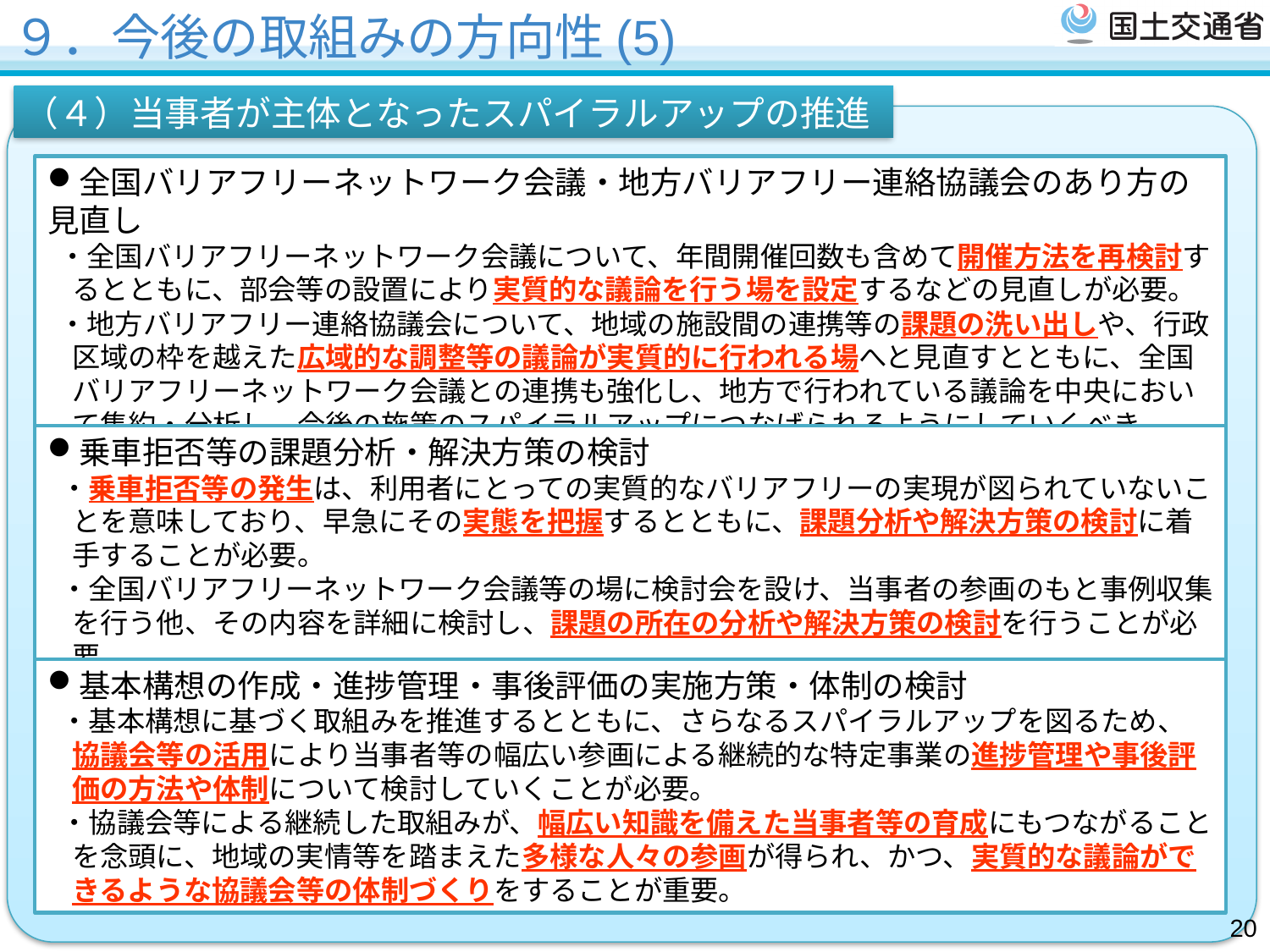

９．今後の取組みの方向性(5)
（４）当事者が主体となったスパイラルアップの推進

全国バリアフリーネットワーク会議・地方バリアフリー連絡協議会のあり方の見直し
・全国バリアフリーネットワーク会議について、年間開催回数も含めて開催方法を再検討するとともに、部会等の設置により実質的な議論を行う場を設定するなどの見直しが必要。
・地方バリアフリー連絡協議会について、地域の施設間の連携等の課題の洗い出しや、行政区域の枠を越えた広域的な調整等の議論が実質的に行われる場へと見直すとともに、全国バリアフリーネットワーク会議との連携も強化し、地方で行われている議論を中央において集約・分析し、今後の施策のスパイラルアップにつなげられるようにしていくべき。
乗車拒否等の課題分析・解決方策の検討
・乗車拒否等の発生は、利用者にとっての実質的なバリアフリーの実現が図られていないことを意味しており、早急にその実態を把握するとともに、課題分析や解決方策の検討に着手することが必要。
・全国バリアフリーネットワーク会議等の場に検討会を設け、当事者の参画のもと事例収集を行う他、その内容を詳細に検討し、課題の所在の分析や解決方策の検討を行うことが必要。
基本構想の作成・進捗管理・事後評価の実施方策・体制の検討
・基本構想に基づく取組みを推進するとともに、さらなるスパイラルアップを図るため、協議会等の活用により当事者等の幅広い参画による継続的な特定事業の進捗管理や事後評価の方法や体制について検討していくことが必要。
・協議会等による継続した取組みが、幅広い知識を備えた当事者等の育成にもつながることを念頭に、地域の実情等を踏まえた多様な人々の参画が得られ、かつ、実質的な議論ができるような協議会等の体制づくりをすることが重要。
20